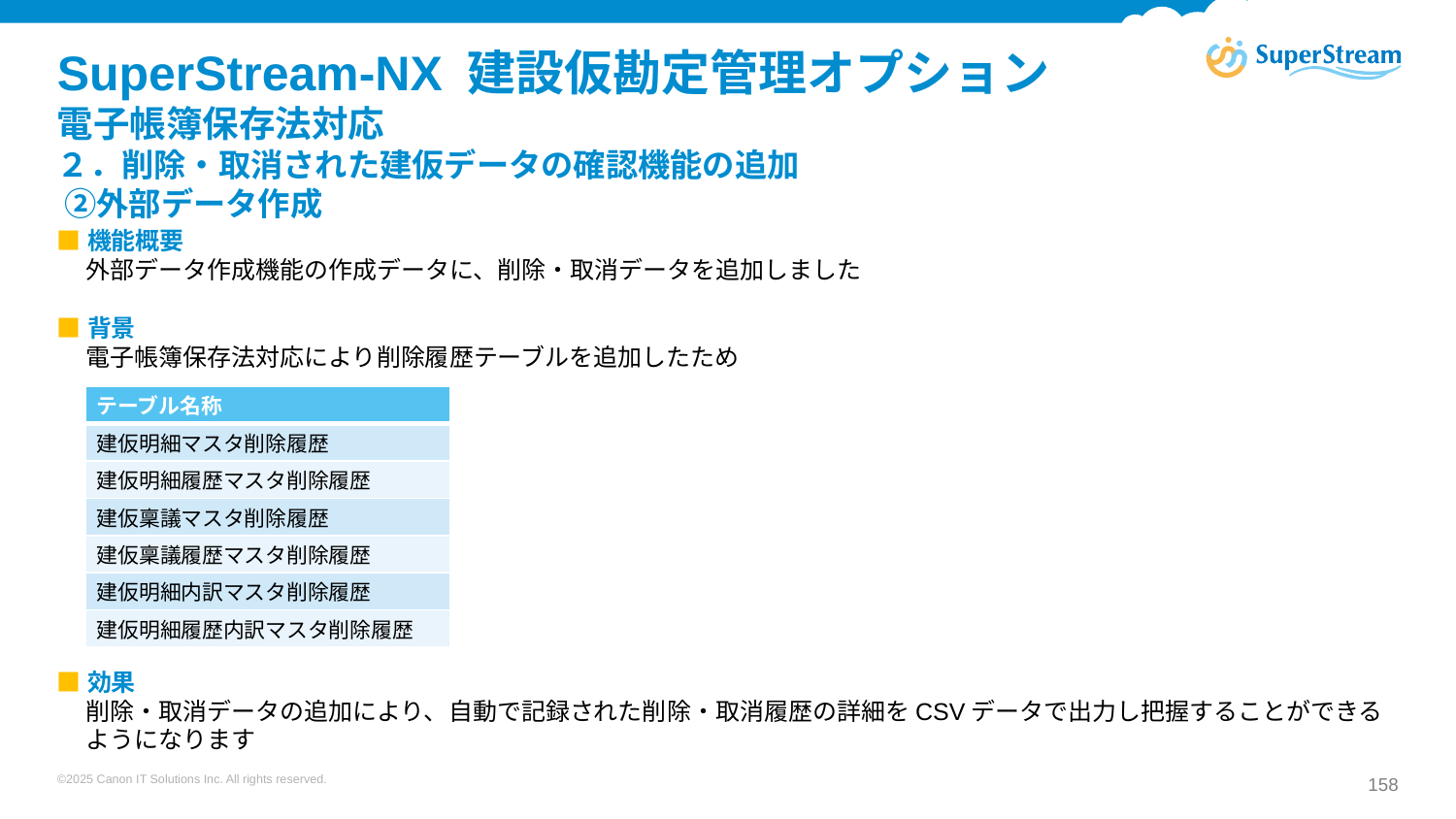

# SuperStream-NX 建設仮勘定管理オプション 電子帳簿保存法対応 ２．削除・取消された建仮データの確認機能の追加 ②外部データ作成
■機能概要
外部データ作成機能の作成データに、削除・取消データを追加しました

■背景
電子帳簿保存法対応により削除履歴テーブルを追加したため

追加した削除履歴テーブル

■効果
削除・取消データの追加により、自動で記録された削除・取消履歴の詳細をCSVデータで出力し把握することができるようになります
| テーブル名称 |
| --- |
| 建仮明細マスタ削除履歴 |
| 建仮明細履歴マスタ削除履歴 |
| 建仮稟議マスタ削除履歴 |
| 建仮稟議履歴マスタ削除履歴 |
| 建仮明細内訳マスタ削除履歴 |
| 建仮明細履歴内訳マスタ削除履歴 |
©2025 Canon IT Solutions Inc. All rights reserved.
158